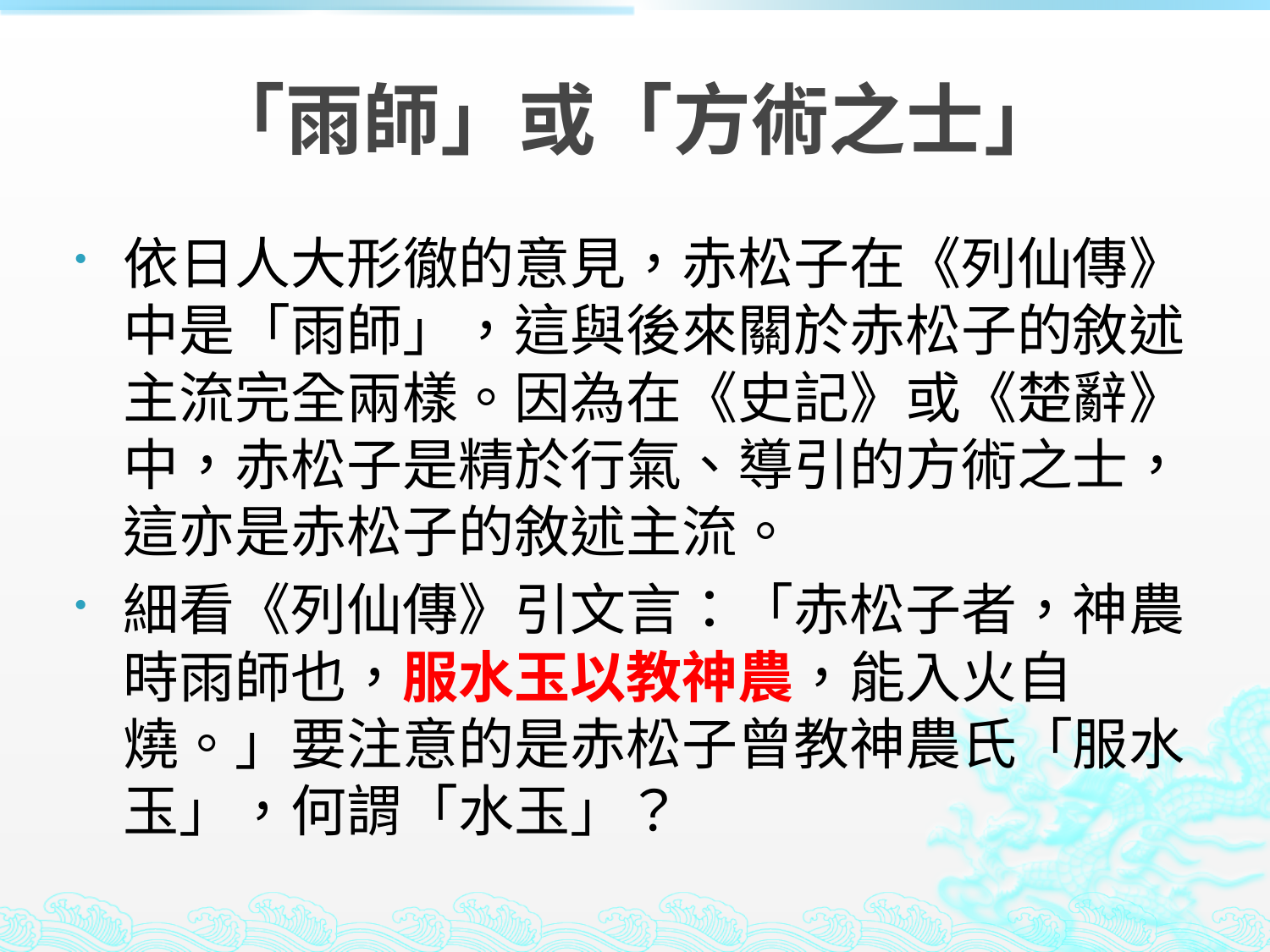

# 「雨師」或「方術之士」
依日人大形徹的意見，赤松子在《列仙傳》中是「雨師」，這與後來關於赤松子的敘述主流完全兩樣。因為在《史記》或《楚辭》中，赤松子是精於行氣、導引的方術之士，這亦是赤松子的敘述主流。
細看《列仙傳》引文言：「赤松子者，神農時雨師也，服水玉以教神農，能入火自燒。」要注意的是赤松子曾教神農氏「服水玉」，何謂「水玉」？